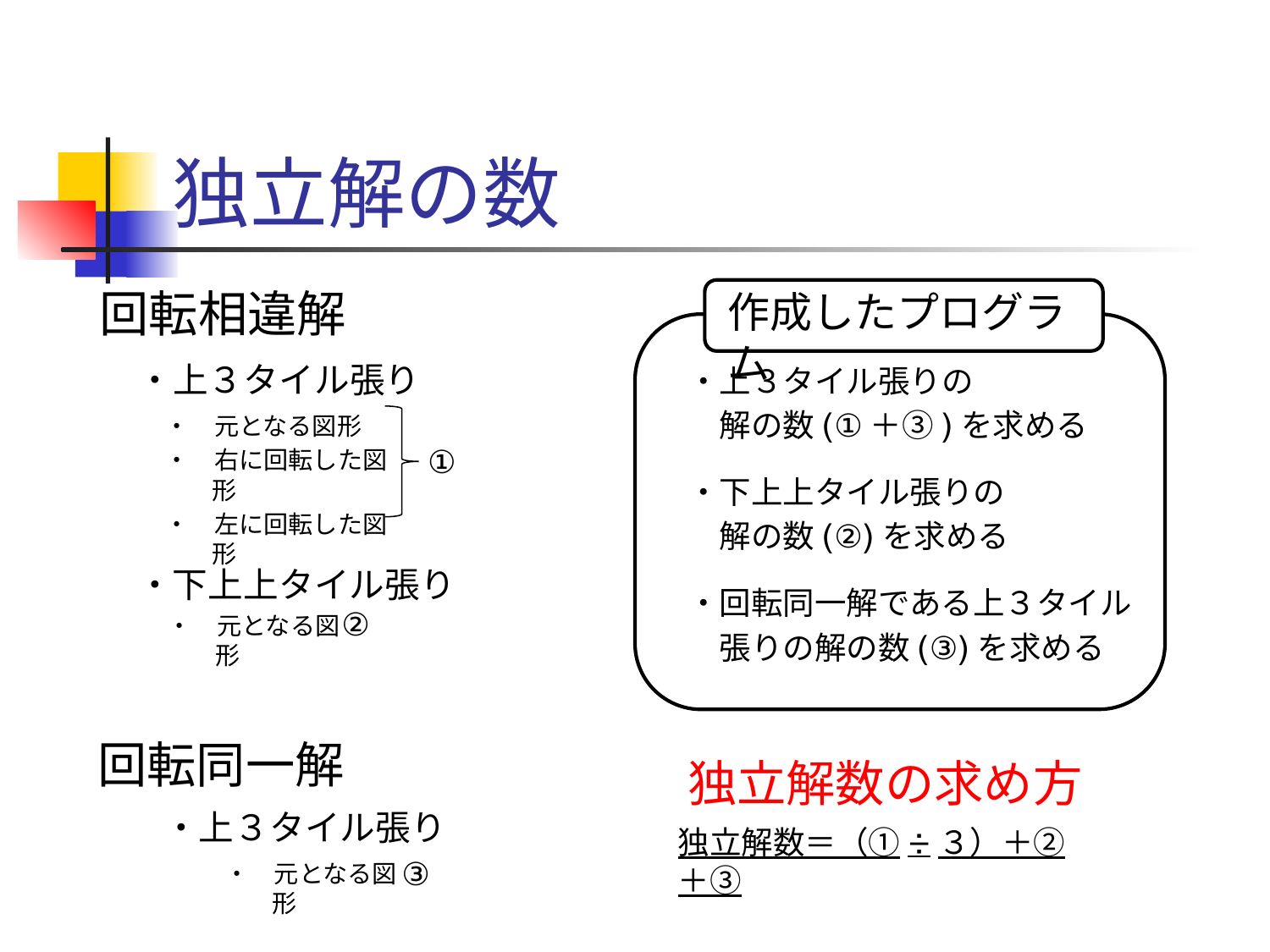

# 独立解の数
回転相違解
作成したプログラム

・上３タイル張り
・上３タイル張りの
　解の数(①＋③)を求める

・下上上タイル張りの
　解の数(②)を求める

・回転同一解である上３タイル
　張りの解の数(③)を求める
・　元となる図形
・　右に回転した図形
・　左に回転した図形

①
・下上上タイル張り
②
・　元となる図形
回転同一解

独立解数の求め方
・上３タイル張り
独立解数＝（①÷３）＋②＋③
③
・　元となる図形